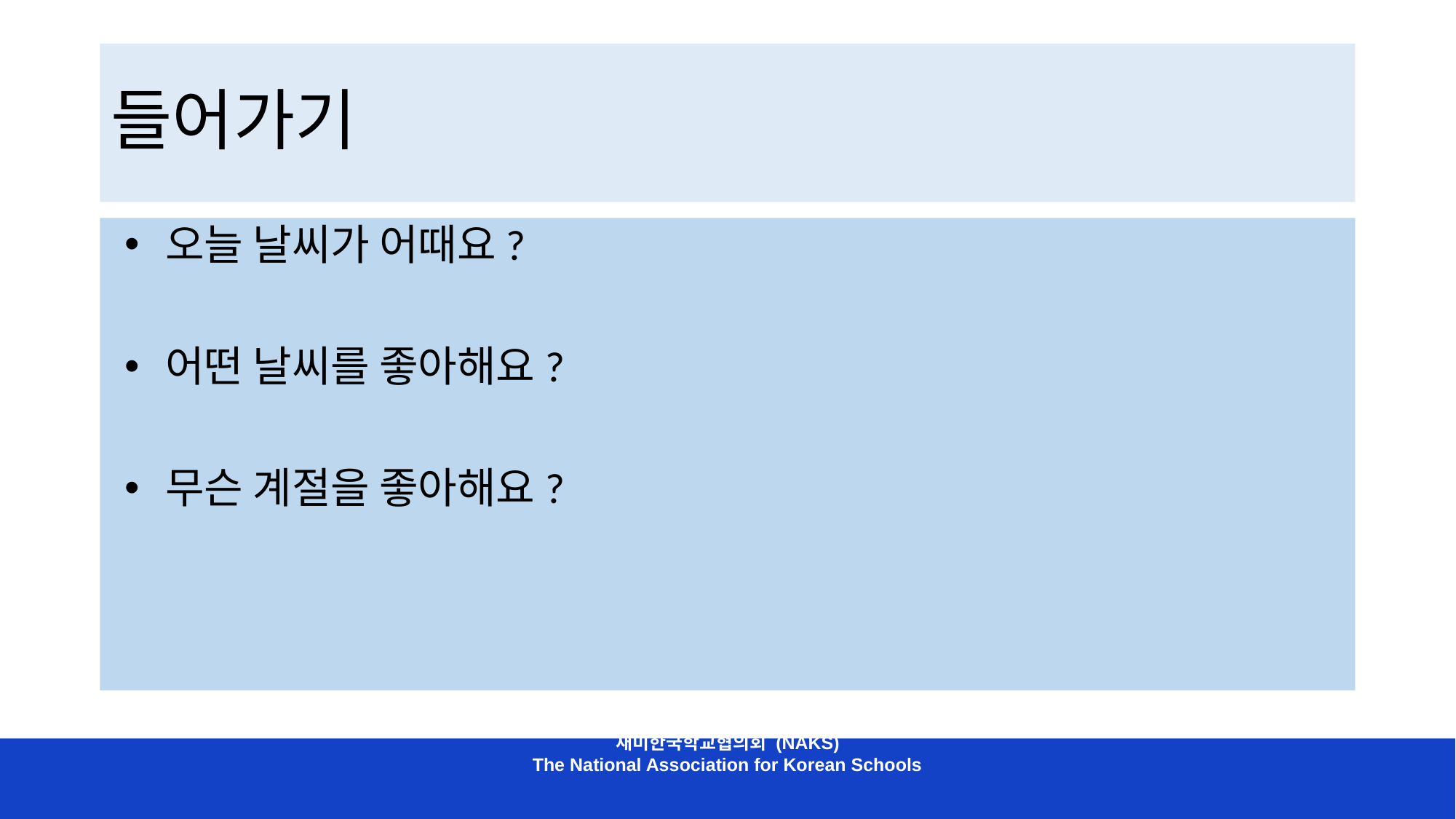

# 들어가기
오늘 날씨가 어때요?

어떤 날씨를 좋아해요?

무슨 계절을 좋아해요?

재미한국학교협의회 (NAKS)
The National Association for Korean Schools